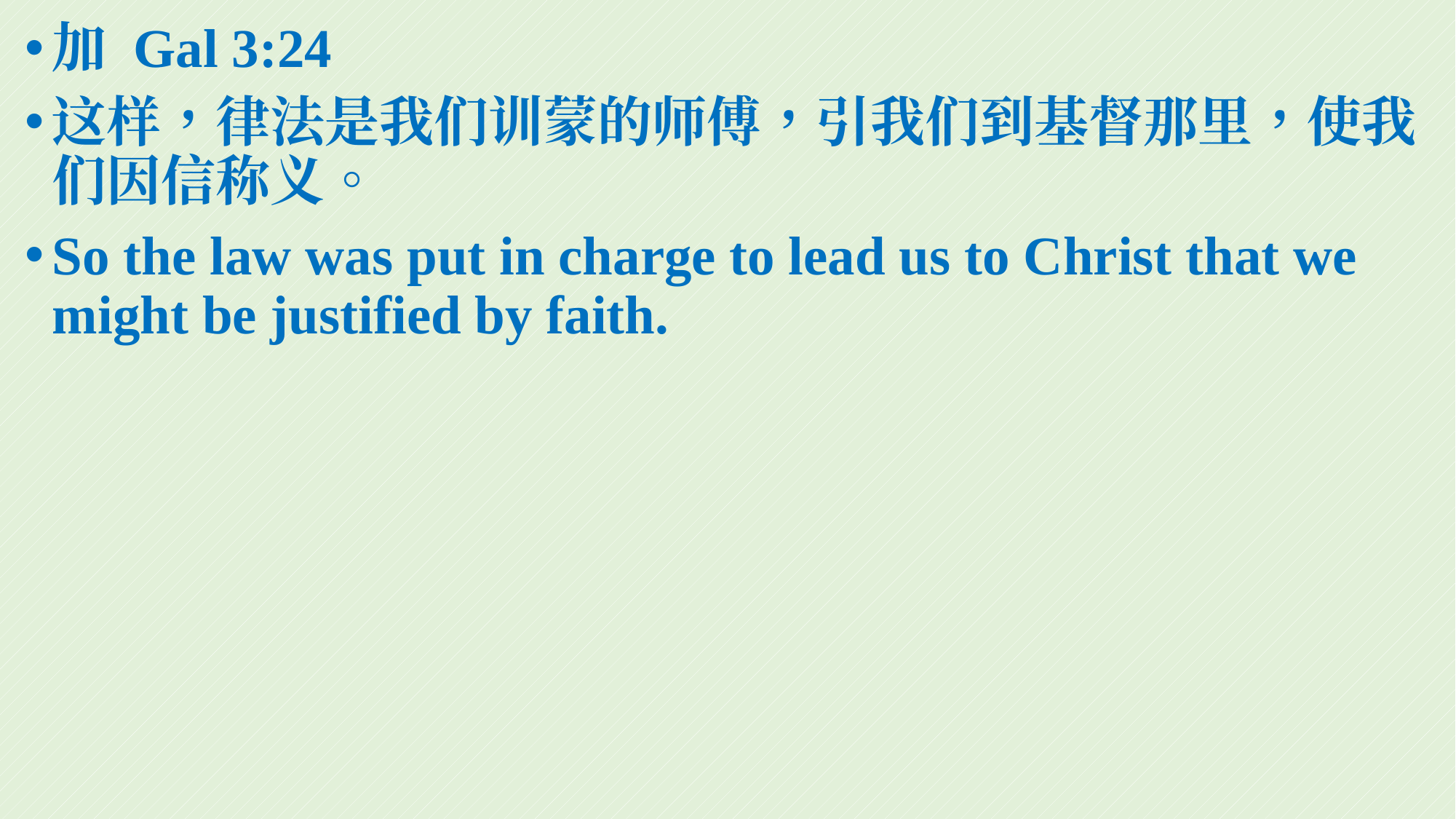

加 Gal 3:24
这样，律法是我们训蒙的师傅，引我们到基督那里，使我们因信称义。
So the law was put in charge to lead us to Christ that we might be justified by faith.